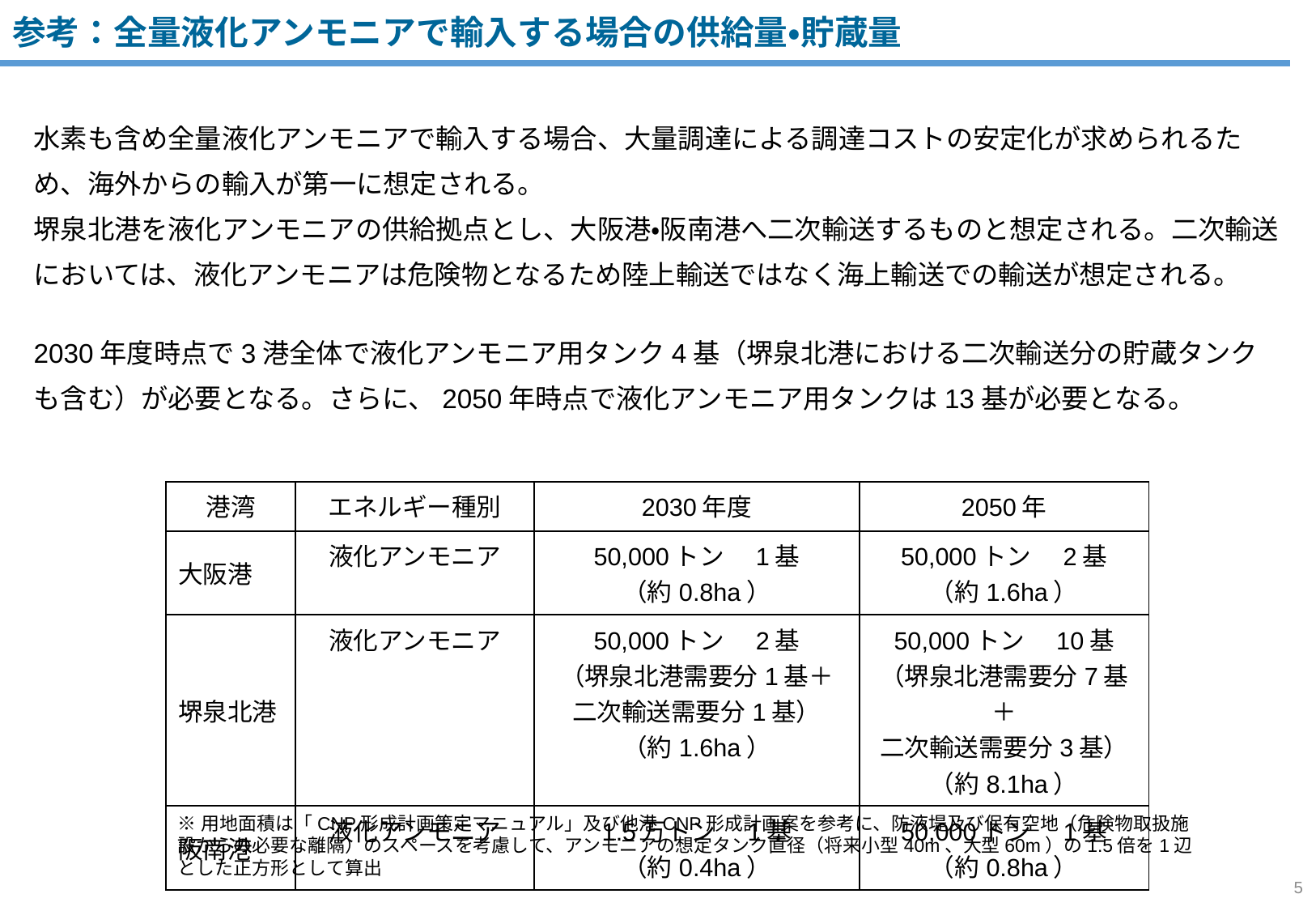

参考：全量液化アンモニアで輸入する場合の供給量・貯蔵量
水素も含め全量液化アンモニアで輸入する場合、大量調達による調達コストの安定化が求められるため、海外からの輸入が第一に想定される。
堺泉北港を液化アンモニアの供給拠点とし、大阪港・阪南港へ二次輸送するものと想定される。二次輸送においては、液化アンモニアは危険物となるため陸上輸送ではなく海上輸送での輸送が想定される。

2030年度時点で3港全体で液化アンモニア用タンク4基（堺泉北港における二次輸送分の貯蔵タンクも含む）が必要となる。さらに、2050年時点で液化アンモニア用タンクは13基が必要となる。
| 港湾 | エネルギー種別 | 2030年度 | 2050年 |
| --- | --- | --- | --- |
| 大阪港 | 液化アンモニア | 50,000トン　1基 （約0.8ha） | 50,000トン　2基 （約1.6ha） |
| 堺泉北港 | 液化アンモニア | 50,000トン　2基 （堺泉北港需要分1基＋ 二次輸送需要分1基） （約1.6ha） | 50,000トン　10基 （堺泉北港需要分7基＋ 二次輸送需要分3基） （約8.1ha） |
| 阪南港 | 液化アンモニア | 1.5万トン　1基 （約0.4ha） | 50,000トン　1基 （約0.8ha） |
※用地面積は「CNP形成計画策定マニュアル」及び他港CNP形成計画案を参考に、防液堤及び保有空地（危険物取扱施設からの必要な離隔）のスペースを考慮して、アンモニアの想定タンク直径（将来小型40m、大型60m）の1.5倍を1辺とした正方形として算出
5